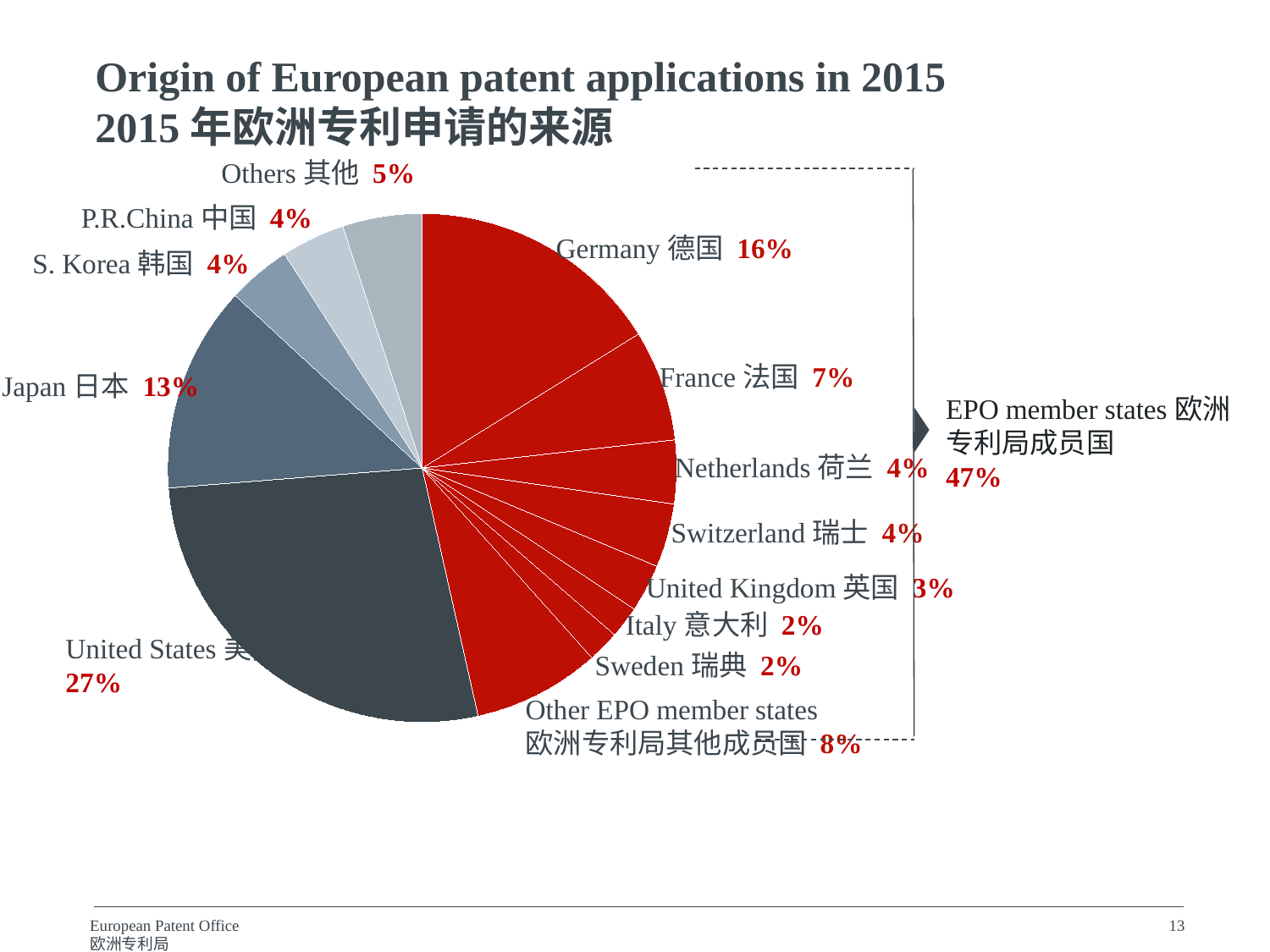

Origin of European patent applications in 2015
2015年欧洲专利申请的来源

Others其他 5%
P.R.China中国 4%

### Chart

| Category | Spalte1 |
|---|---|
| Germany | 0.16 |
| France | 0.07000000000000002 |
| Netherlands | 0.04000000000000002 |
| Switzerland | 0.04000000000000002 |
| United Kingdom | 0.030000000000000002 |
| Italy | 0.02000000000000001 |
| Sweden | 0.02000000000000001 |
| Other EPO states | 0.08000000000000004 |
| United States | 0.27 |
| Japan | 0.13 |
| S. Korea | 0.04000000000000002 |
| P.R. China | 0.04000000000000002 |
| Others | 0.05 |
Germany德国 16%
S. Korea韩国 4%
France法国 7%
Japan日本 13%
EPO member states欧洲专利局成员国
47%

Netherlands荷兰 4%
Switzerland瑞士 4%
United Kingdom英国 3%
Italy意大利 2%
United States美国
27%
Sweden瑞典 2%
Other EPO member states
欧洲专利局其他成员国 8%
13